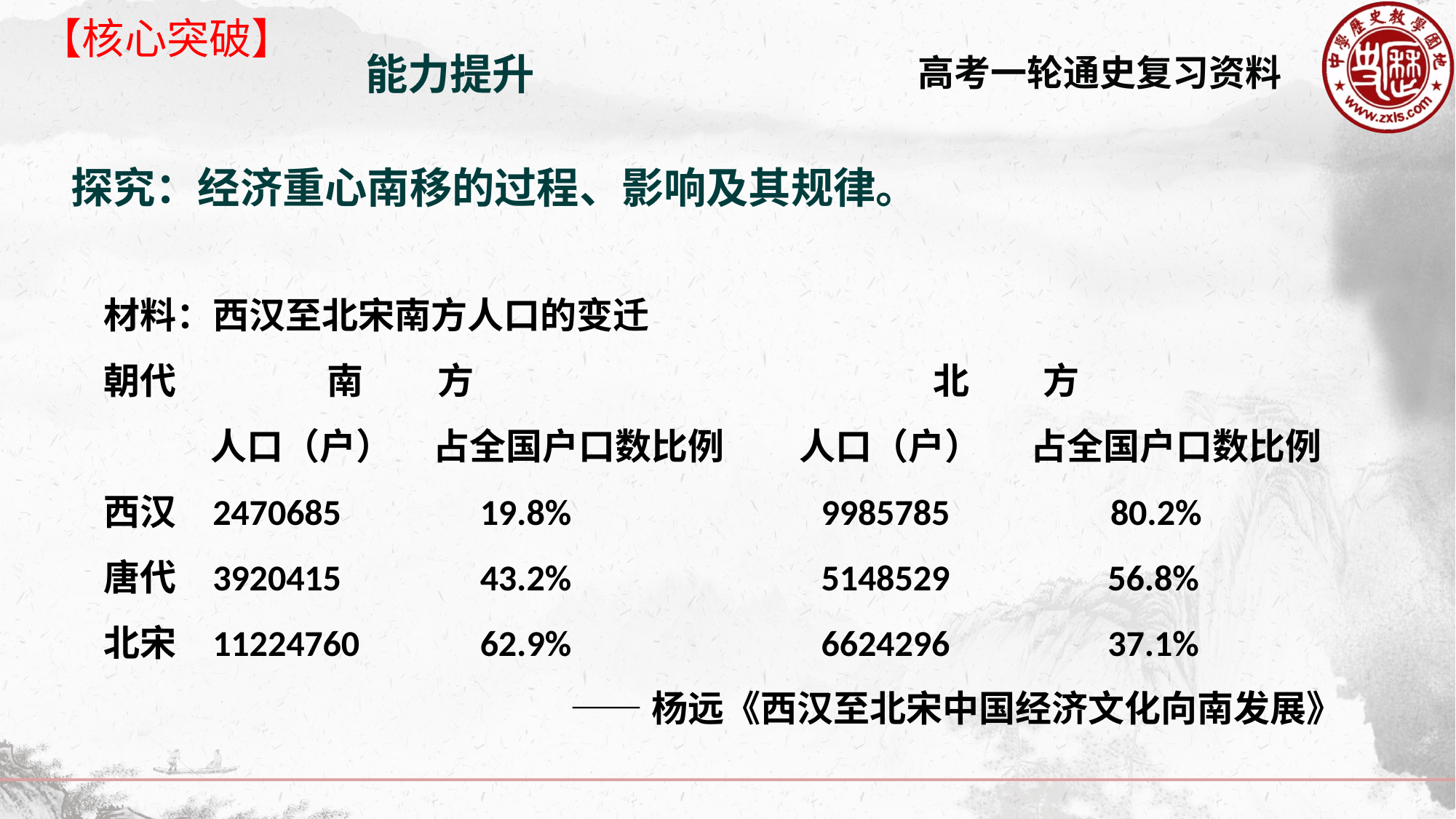

【核心突破】
能力提升

探究：经济重心南移的过程、影响及其规律。

材料：西汉至北宋南方人口的变迁
朝代	              南         方	                                                北         方
            人口（户）     占全国户口数比例	     人口（户）      占全国户口数比例
西汉	2470685	      19.8%	                     9985785            	   80.2%
唐代	3920415	      43.2%	                     5148529	                56.8%
北宋	11224760	      62.9%	                     6624296	                37.1%
                                                         ——杨远《西汉至北宋中国经济文化向南发展》